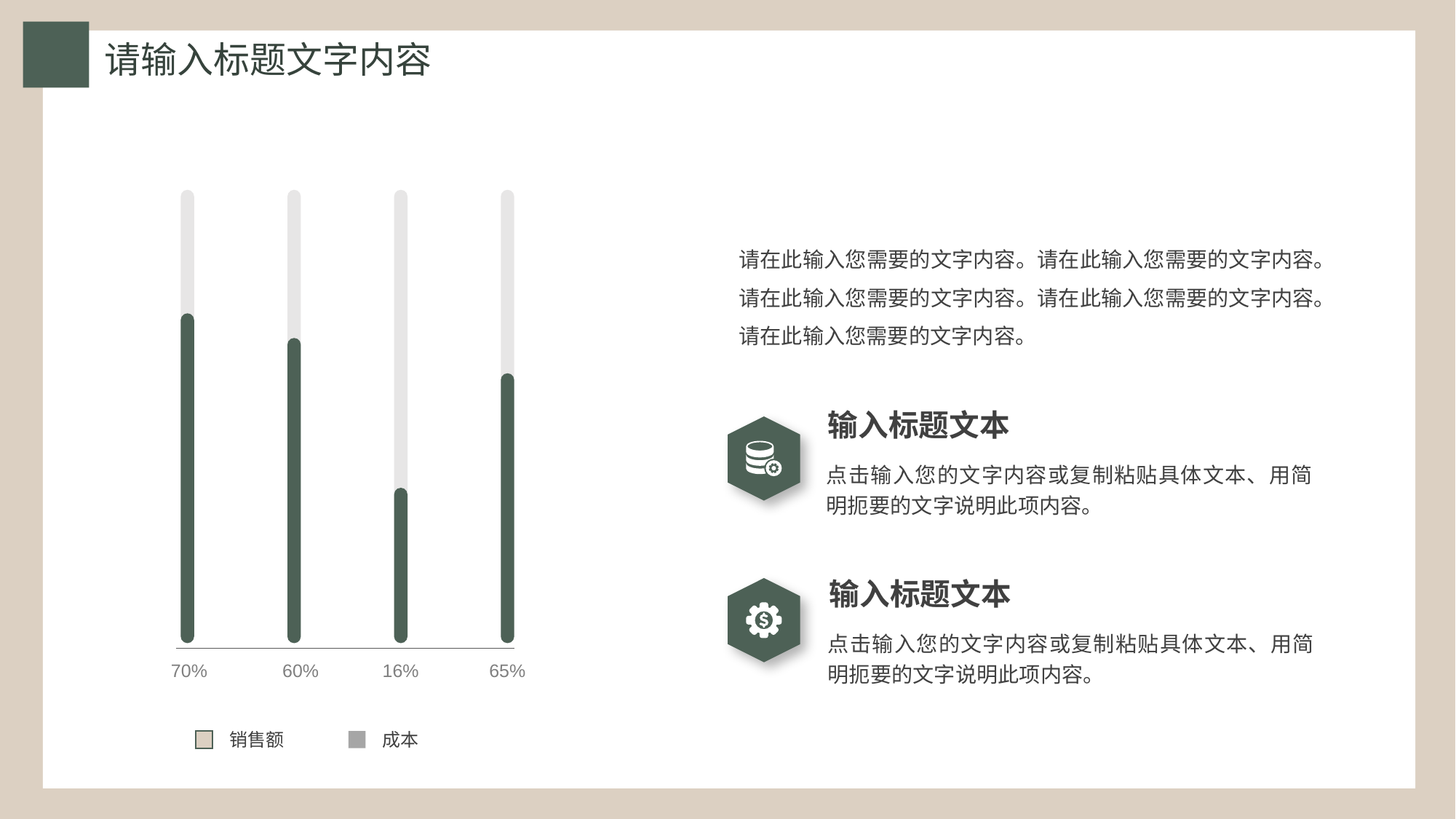

请输入标题文字内容

请在此输入您需要的文字内容。请在此输入您需要的文字内容。请在此输入您需要的文字内容。请在此输入您需要的文字内容。请在此输入您需要的文字内容。
输入标题文本

点击输入您的文字内容或复制粘贴具体文本、用简明扼要的文字说明此项内容。
输入标题文本

点击输入您的文字内容或复制粘贴具体文本、用简明扼要的文字说明此项内容。
65%
60%
16%
70%
销售额
成本